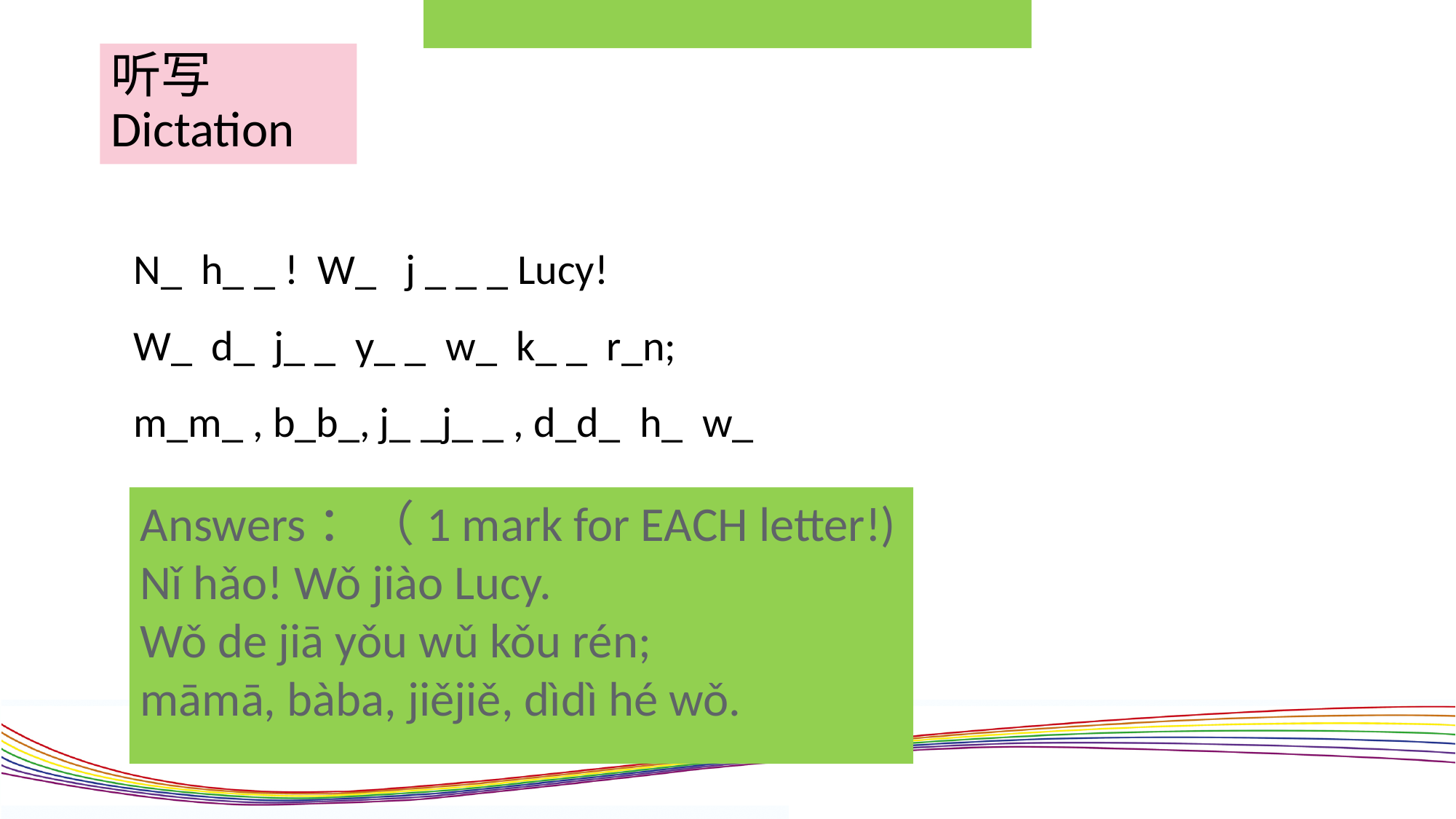

Nǐ hǎo! Wǒ jiào Lucy. Wǒ de jiā yǒu wǔ kǒu rén; māmā, bàba, jiějiě, dìdì hé wǒ.

# 听写Dictation
N_  h_ _ !  W_   j _ _ _ Lucy!
W_  d_  j_ _  y_ _  w_  k_ _  r_n;
m_m_ , b_b_, j_ _j_ _ , d_d_  h_  w_

Answers：（1 mark for EACH letter!)
Nǐ hǎo! Wǒ jiào Lucy.
Wǒ de jiā yǒu wǔ kǒu rén;
māmā, bàba, jiějiě, dìdì hé wǒ.